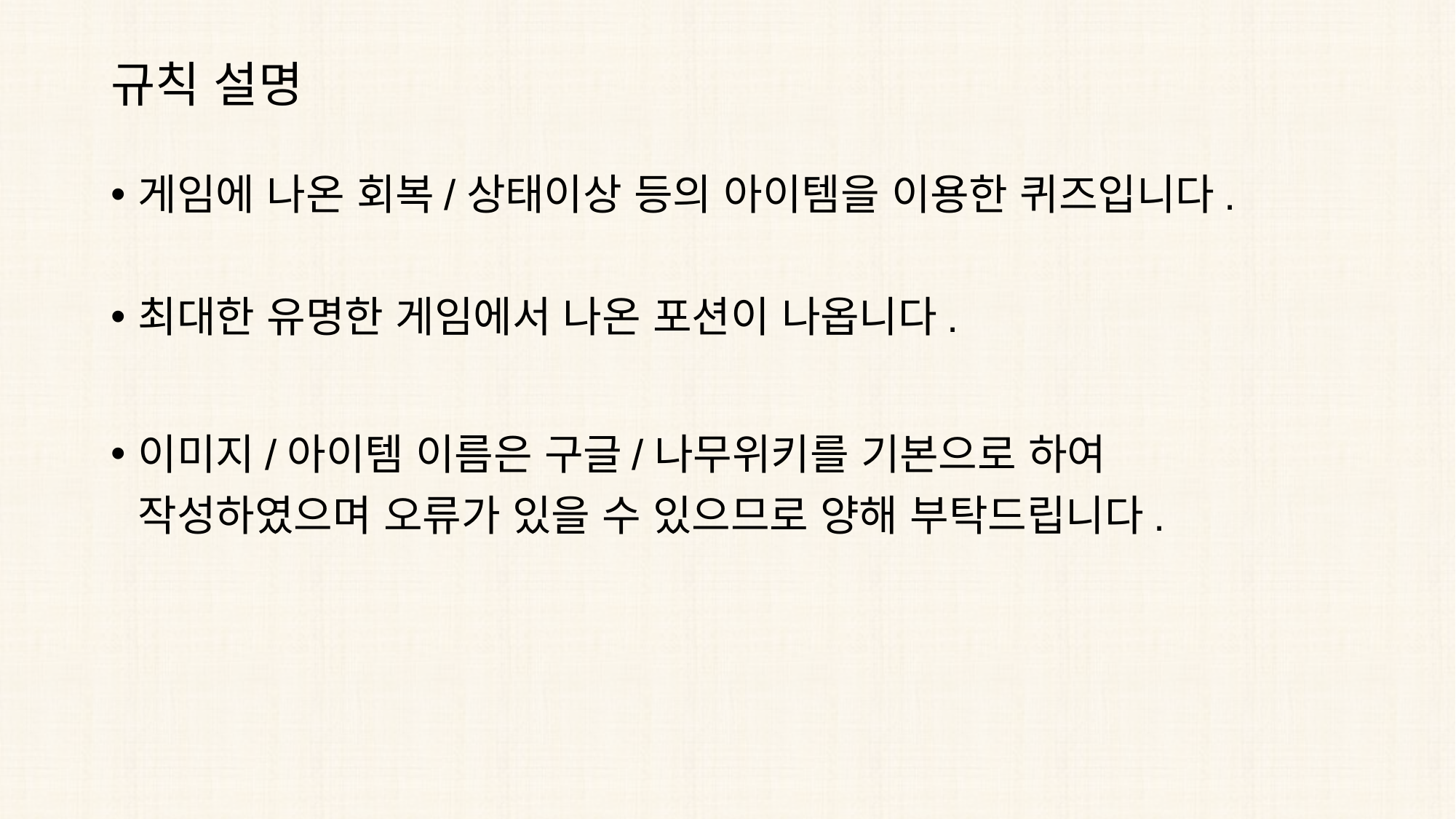

# 규칙 설명
게임에 나온 회복/상태이상 등의 아이템을 이용한 퀴즈입니다.

최대한 유명한 게임에서 나온 포션이 나옵니다.

이미지/아이템 이름은 구글/나무위키를 기본으로 하여 작성하였으며 오류가 있을 수 있으므로 양해 부탁드립니다.